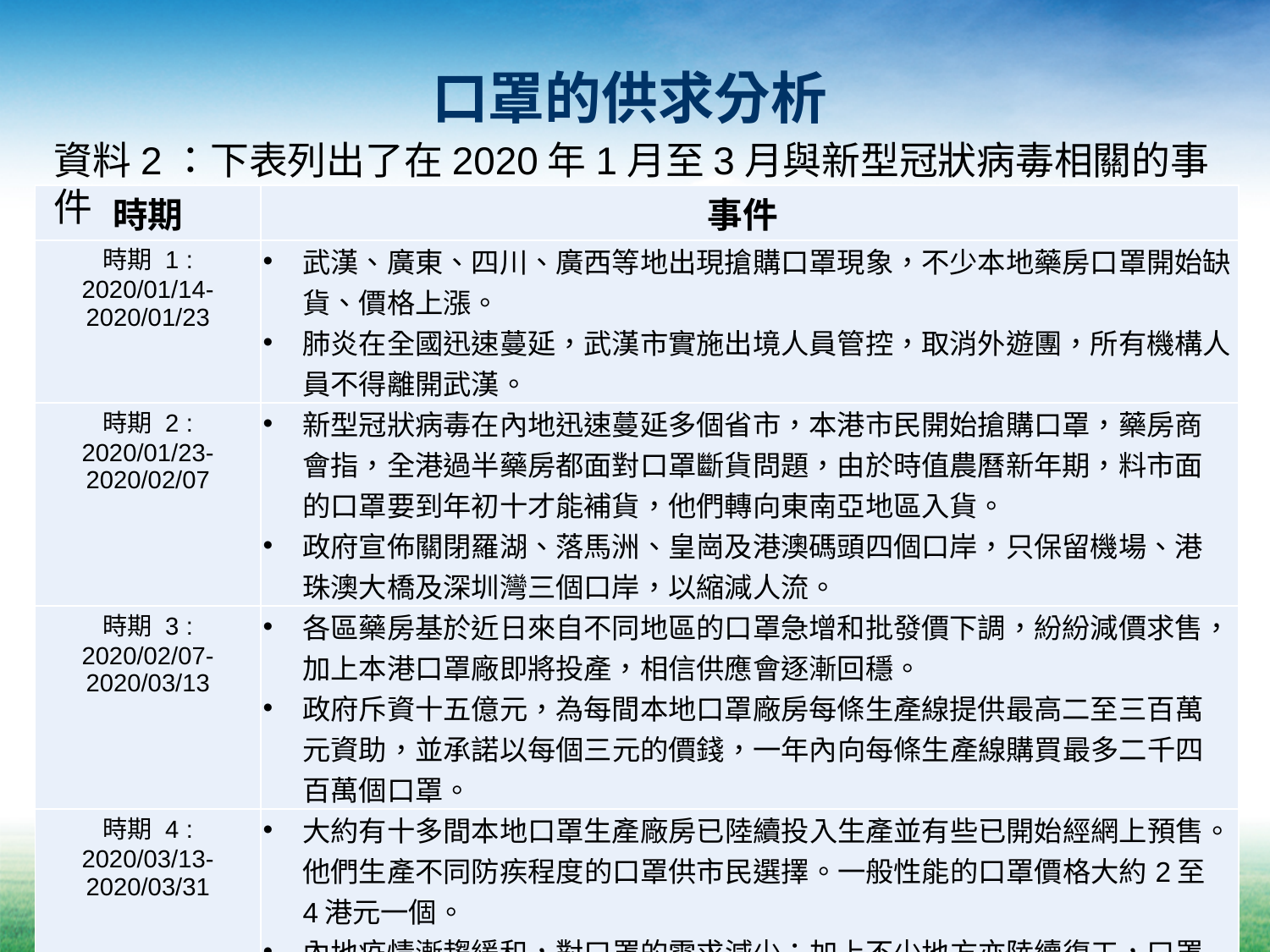

# 口罩的供求分析
資料2：下表列出了在2020年1月至3月與新型冠狀病毒相關的事件
| 時期 | 事件 |
| --- | --- |
| 時期 1 : 2020/01/14- 2020/01/23 | 武漢、廣東、四川、廣西等地出現搶購口罩現象，不少本地藥房口罩開始缺貨、價格上漲。 肺炎在全國迅速蔓延，武漢市實施出境人員管控，取消外遊團，所有機構人員不得離開武漢。 |
| 時期 2 : 2020/01/23- 2020/02/07 | 新型冠狀病毒在內地迅速蔓延多個省市，本港市民開始搶購口罩，藥房商會指，全港過半藥房都面對口罩斷貨問題，由於時值農曆新年期，料市面的口罩要到年初十才能補貨，他們轉向東南亞地區入貨。 政府宣佈關閉羅湖、落馬洲、皇崗及港澳碼頭四個口岸，只保留機場、港珠澳大橋及深圳灣三個口岸，以縮減人流。 |
| 時期 3 : 2020/02/07- 2020/03/13 | 各區藥房基於近日來自不同地區的口罩急增和批發價下調，紛紛減價求售，加上本港口罩廠即將投產，相信供應會逐漸回穩。 政府斥資十五億元，為每間本地口罩廠房每條生產線提供最高二至三百萬元資助，並承諾以每個三元的價錢，一年內向每條生產線購買最多二千四百萬個口罩。 |
| 時期 4 : 2020/03/13- 2020/03/31 | 大約有十多間本地口罩生產廠房已陸續投入生產並有些已開始經網上預售。他們生產不同防疾程度的口罩供市民選擇。一般性能的口罩價格大約2至4港元一個。 內地疫情漸趨緩和，對口罩的需求減少；加上不少地方亦陸續復工，口罩的供應亦慢慢增加。 |
36